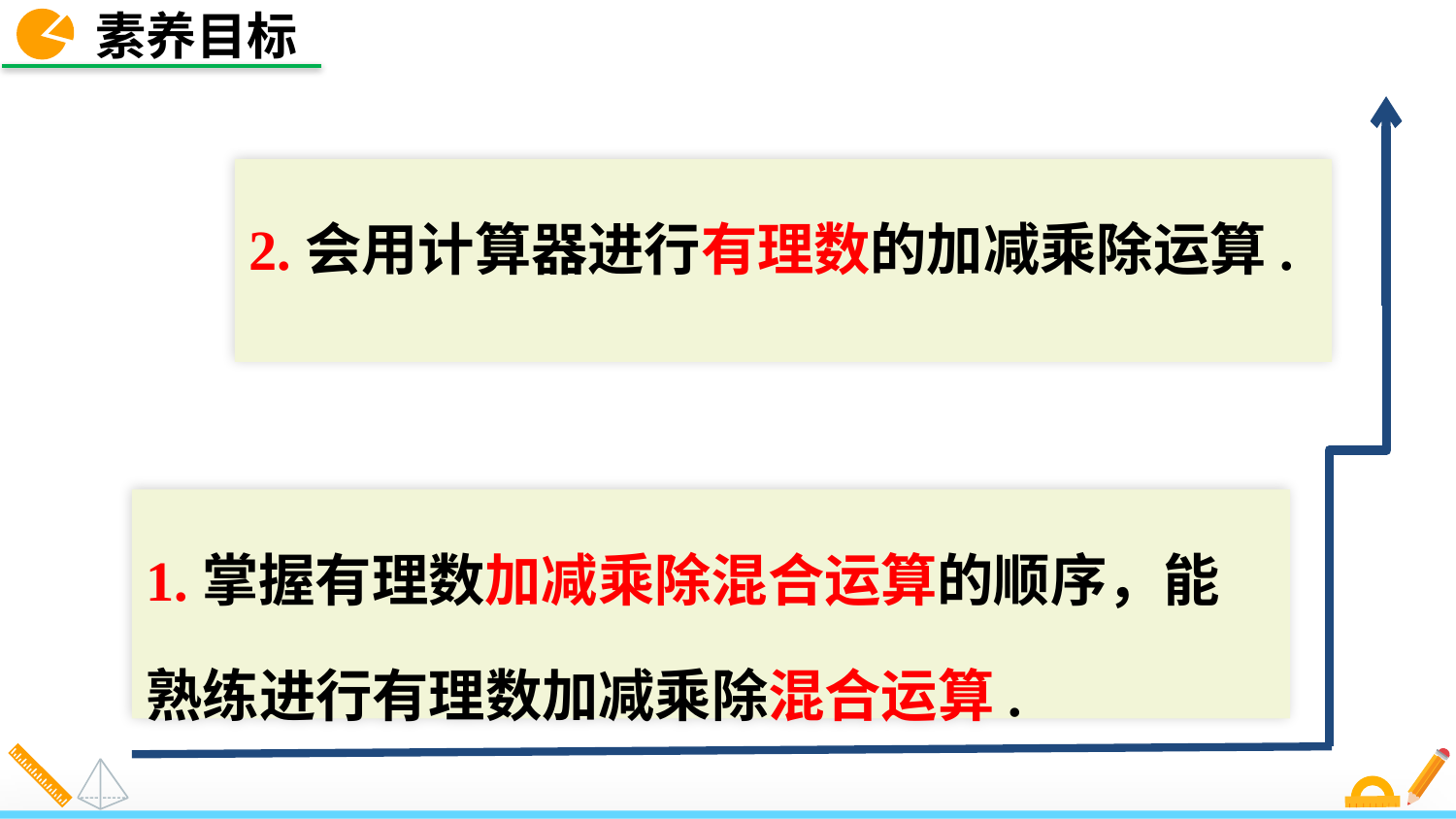

素养目标

2.会用计算器进行有理数的加减乘除运算.
1.掌握有理数加减乘除混合运算的顺序，能熟练进行有理数加减乘除混合运算.